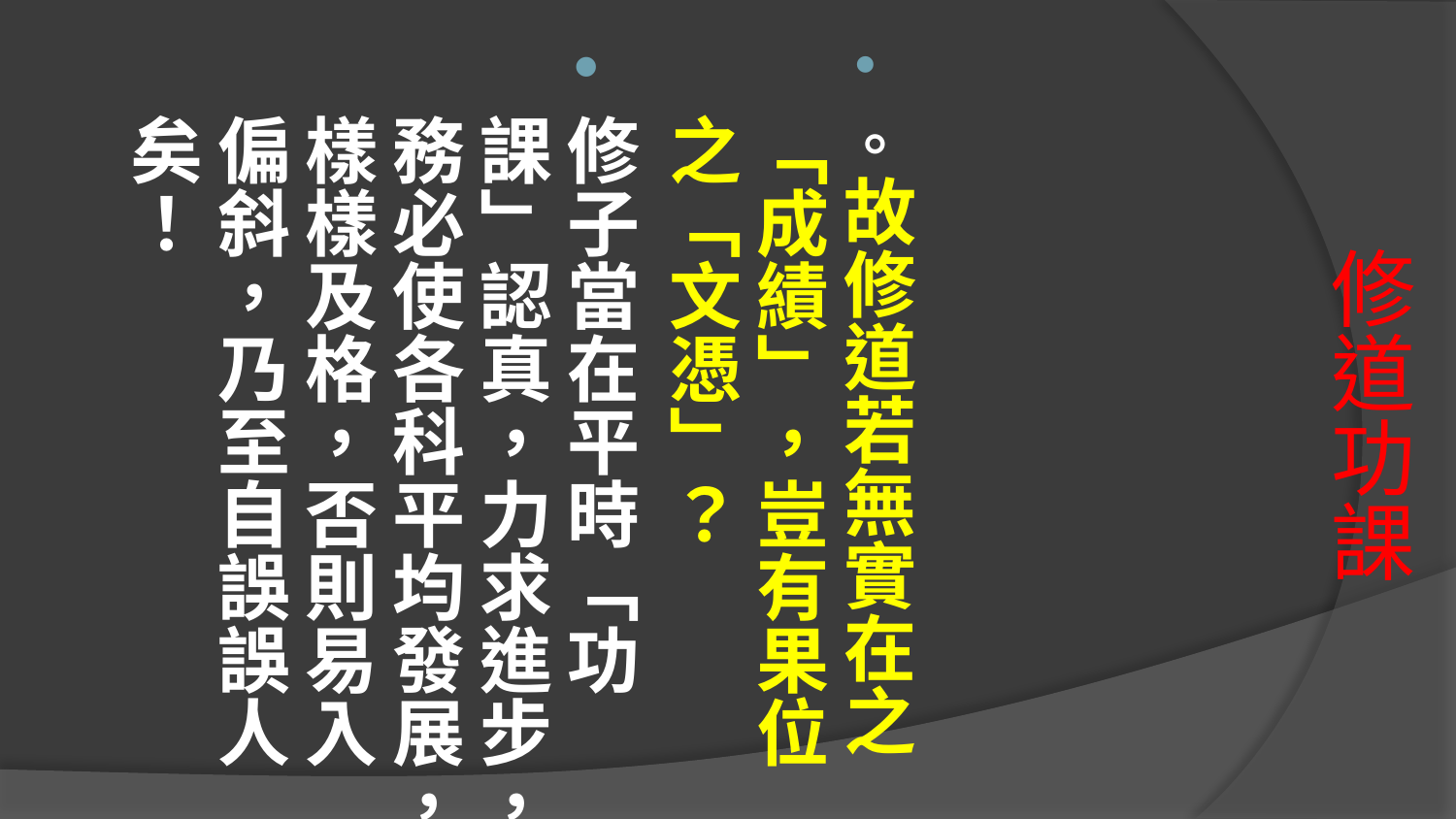

。故修道若無實在之「成績」，豈有果位之「文憑」？
修子當在平時「功課」認真，力求進步，務必使各科平均發展，樣樣及格，否則易入偏斜，乃至自誤誤人矣！

# 修道功課